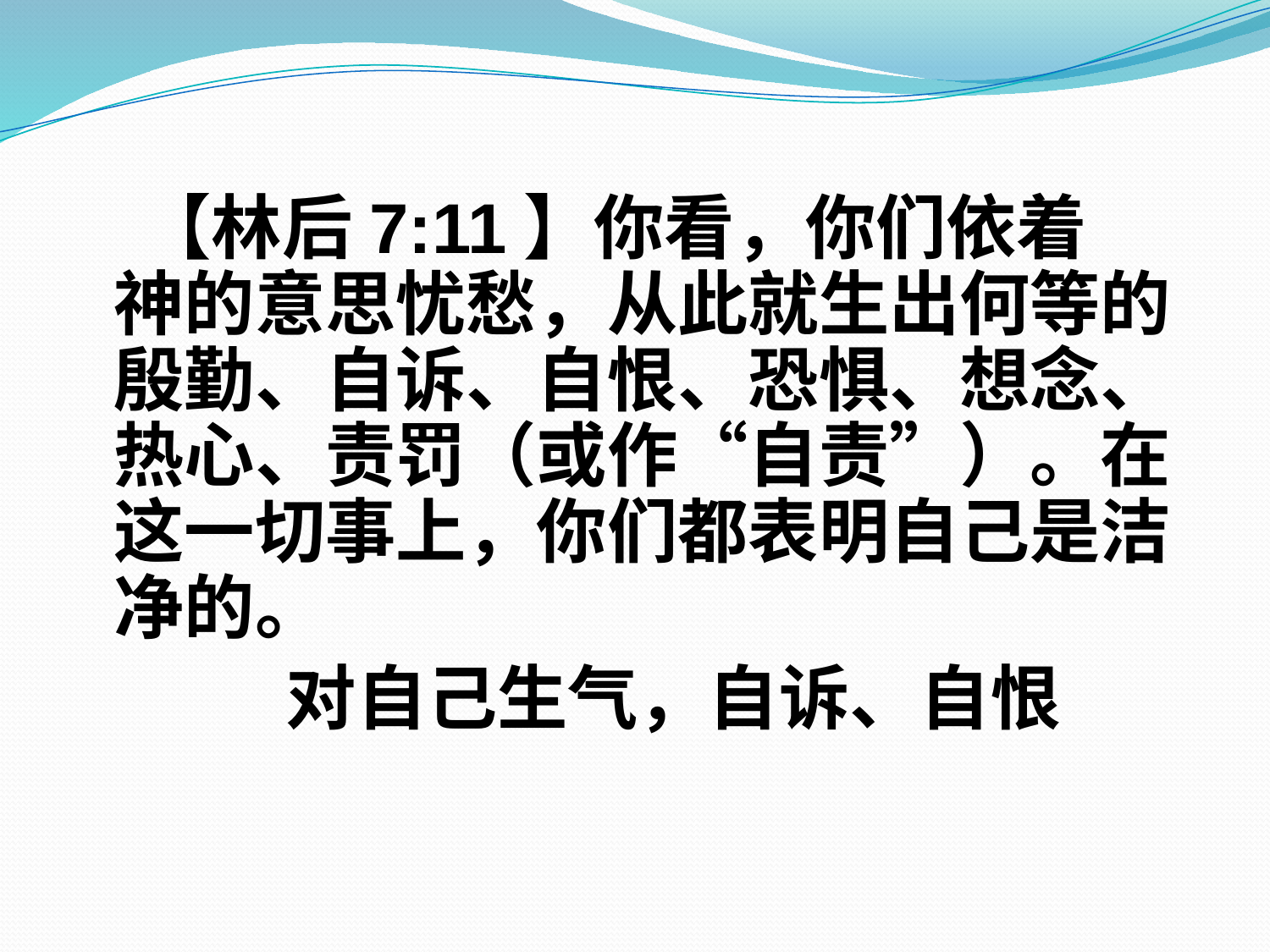

【林后7:11】你看，你们依着　神的意思忧愁，从此就生出何等的殷勤、自诉、自恨、恐惧、想念、热心、责罚（或作“自责”）。在这一切事上，你们都表明自己是洁净的。
            对自己生气，自诉、自恨